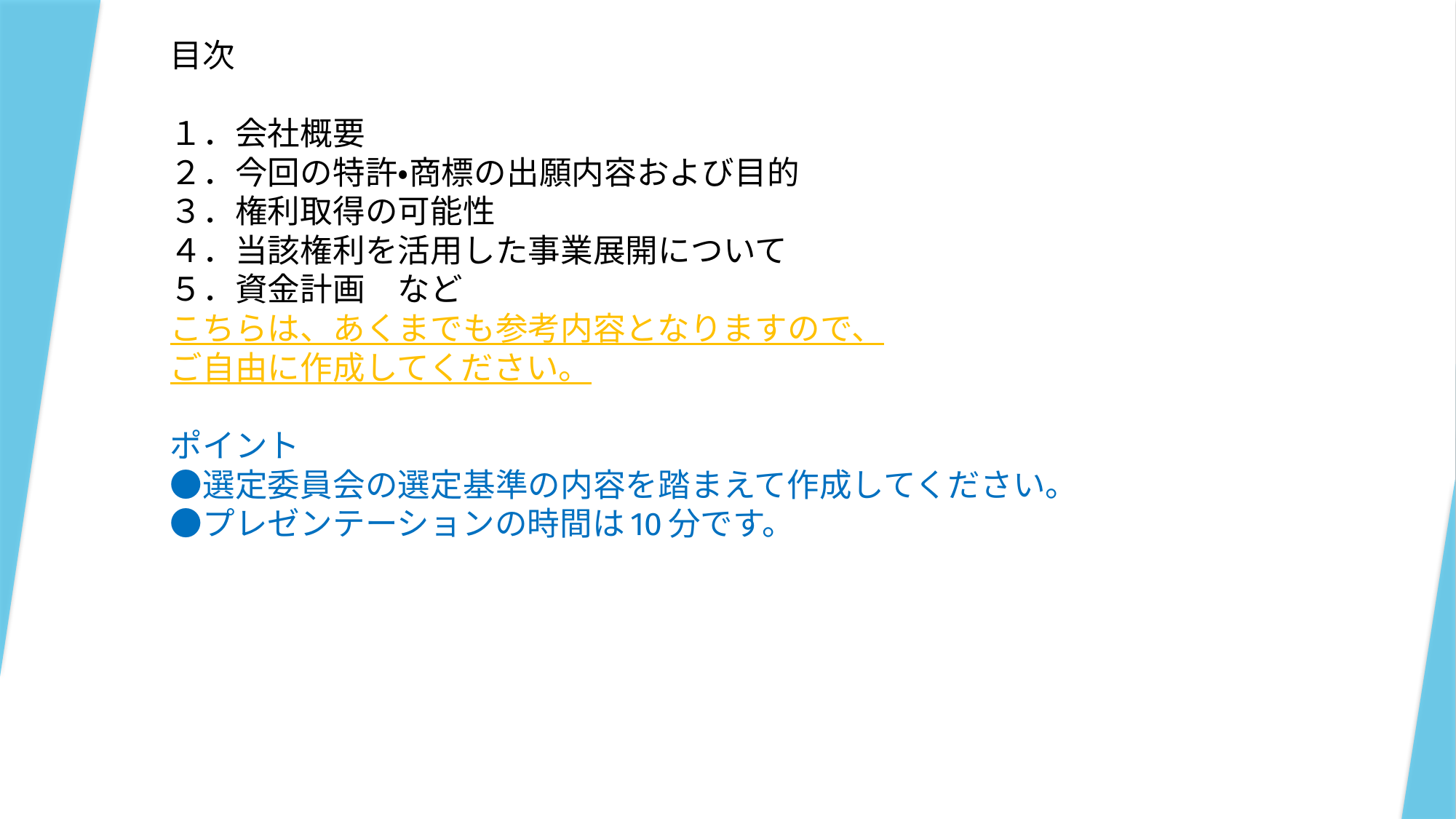

# 目次 １．会社概要 ２．今回の特許・商標の出願内容および目的 ３．権利取得の可能性 ４．当該権利を活用した事業展開について ５．資金計画　など こちらは、あくまでも参考内容となりますので、 ご自由に作成してください。 ポイント ●選定委員会の選定基準の内容を踏まえて作成してください。 ●プレゼンテーションの時間は10分です。